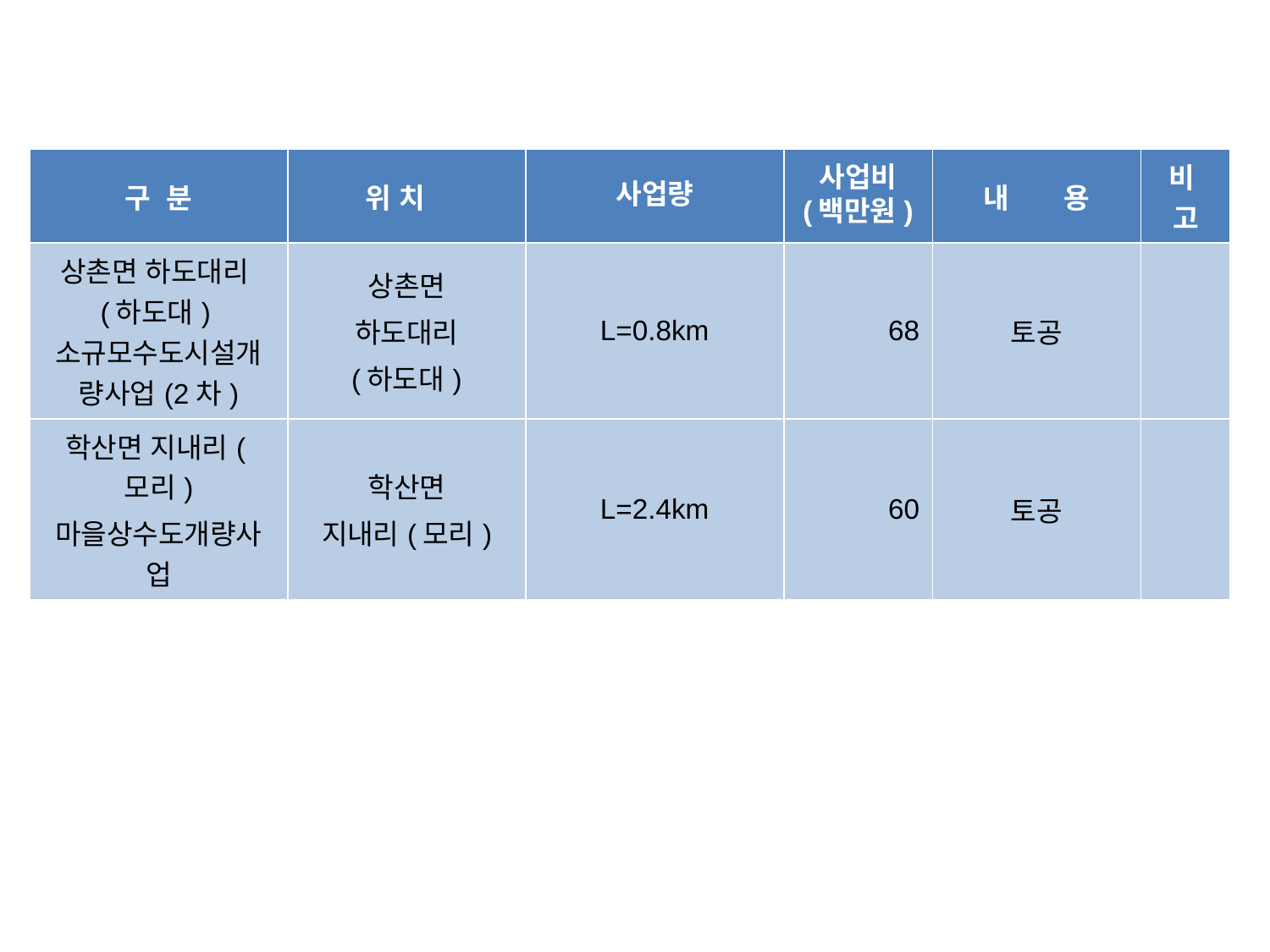

| 구 분 | 위 치 | 사업량 | 사업비 (백만원) | 내 용 | 비 고 |
| --- | --- | --- | --- | --- | --- |
| 상촌면 하도대리(하도대)소규모수도시설개량사업(2차) | 상촌면 하도대리 (하도대) | L=0.8km | 68 | 토공 |  |
| 학산면 지내리(모리) 마을상수도개량사업 | 학산면 지내리(모리) | L=2.4km | 60 | 토공 |  |